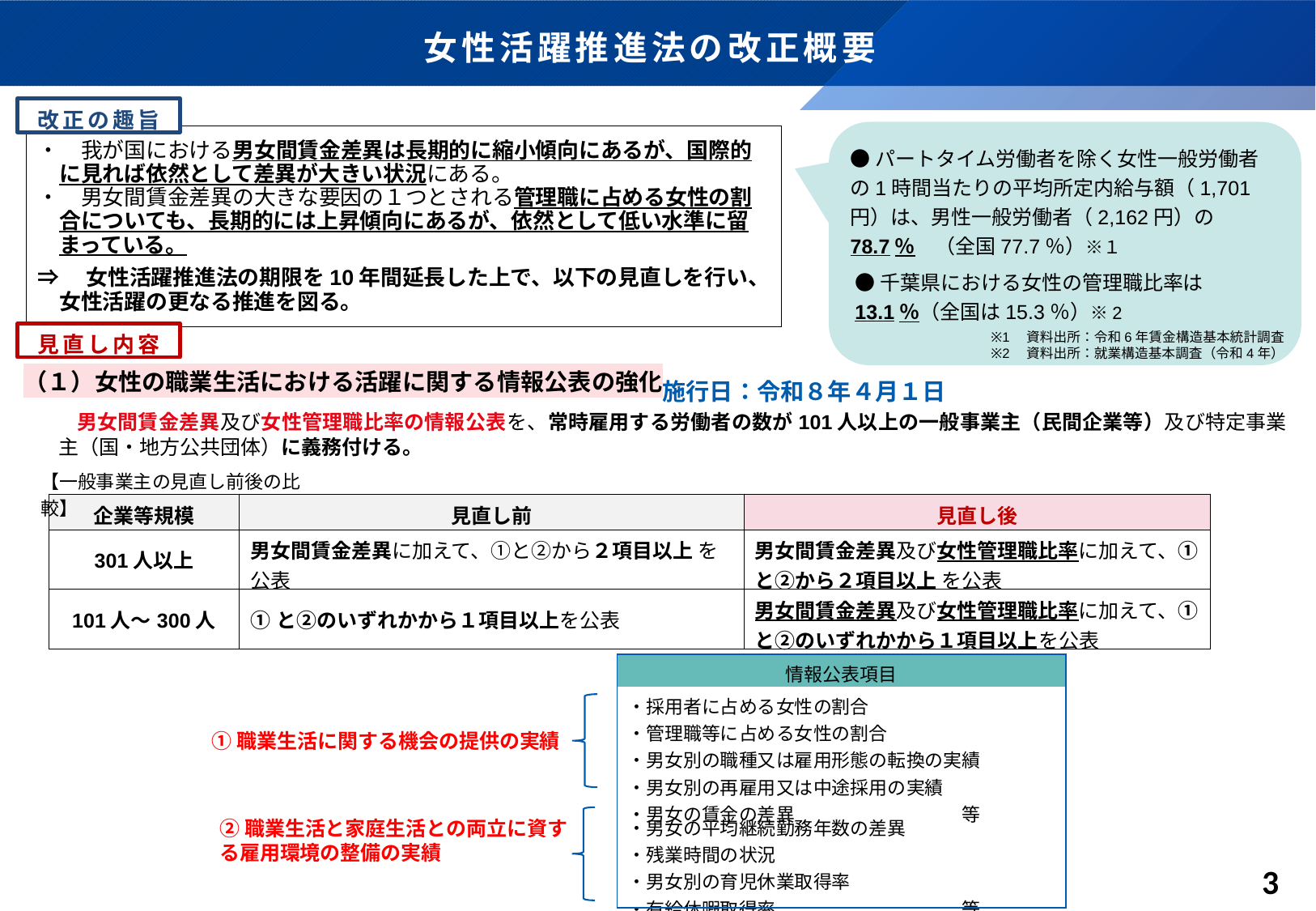

女性活躍推進法の改正概要
改正の趣旨

●パートタイム労働者を除く女性一般労働者の1時間当たりの平均所定内給与額（1,701円）は、男性一般労働者（2,162円）の78.7％　（全国77.7％）※１
・　我が国における男女間賃金差異は長期的に縮小傾向にあるが、国際的に見れば依然として差異が大きい状況にある。
・　男女間賃金差異の大きな要因の１つとされる管理職に占める女性の割合についても、長期的には上昇傾向にあるが、依然として低い水準に留まっている。
⇒　女性活躍推進法の期限を10年間延長した上で、以下の見直しを行い、女性活躍の更なる推進を図る。
●千葉県における女性の管理職比率は13.1％（全国は15.3％）※2
※1　資料出所：令和6年賃金構造基本統計調査
※2　資料出所：就業構造基本調査（令和4年）

見直し内容
（１）女性の職業生活における活躍に関する情報公表の強化
　 　男女間賃金差異及び女性管理職比率の情報公表を、常時雇用する労働者の数が101人以上の一般事業主（民間企業等）及び特定事業主（国・地方公共団体）に義務付ける。

施行日：令和８年４月１日
【一般事業主の見直し前後の比較】
| 企業等規模 | 見直し前 | 見直し後 |
| --- | --- | --- |
| 301人以上 | 男女間賃金差異に加えて、①と②から２項目以上 を公表 | 男女間賃金差異及び女性管理職比率に加えて、①と②から２項目以上 を公表 |
| 101人～300人 | ①と②のいずれかから１項目以上を公表 | 男女間賃金差異及び女性管理職比率に加えて、①と②のいずれかから１項目以上を公表 |
| 情報公表項目 |
| --- |
| ・採用者に占める女性の割合 ・管理職等に占める女性の割合 ・男女別の職種又は雇用形態の転換の実績 ・男女別の再雇用又は中途採用の実績 ・男女の賃金の差異　　　　　　　　　等 |
| ・男女の平均継続勤務年数の差異 ・残業時間の状況 ・男女別の育児休業取得率 ・有給休暇取得率　　　　　　　　　　等 |

①職業生活に関する機会の提供の実績

②職業生活と家庭生活との両立に資する雇用環境の整備の実績
3